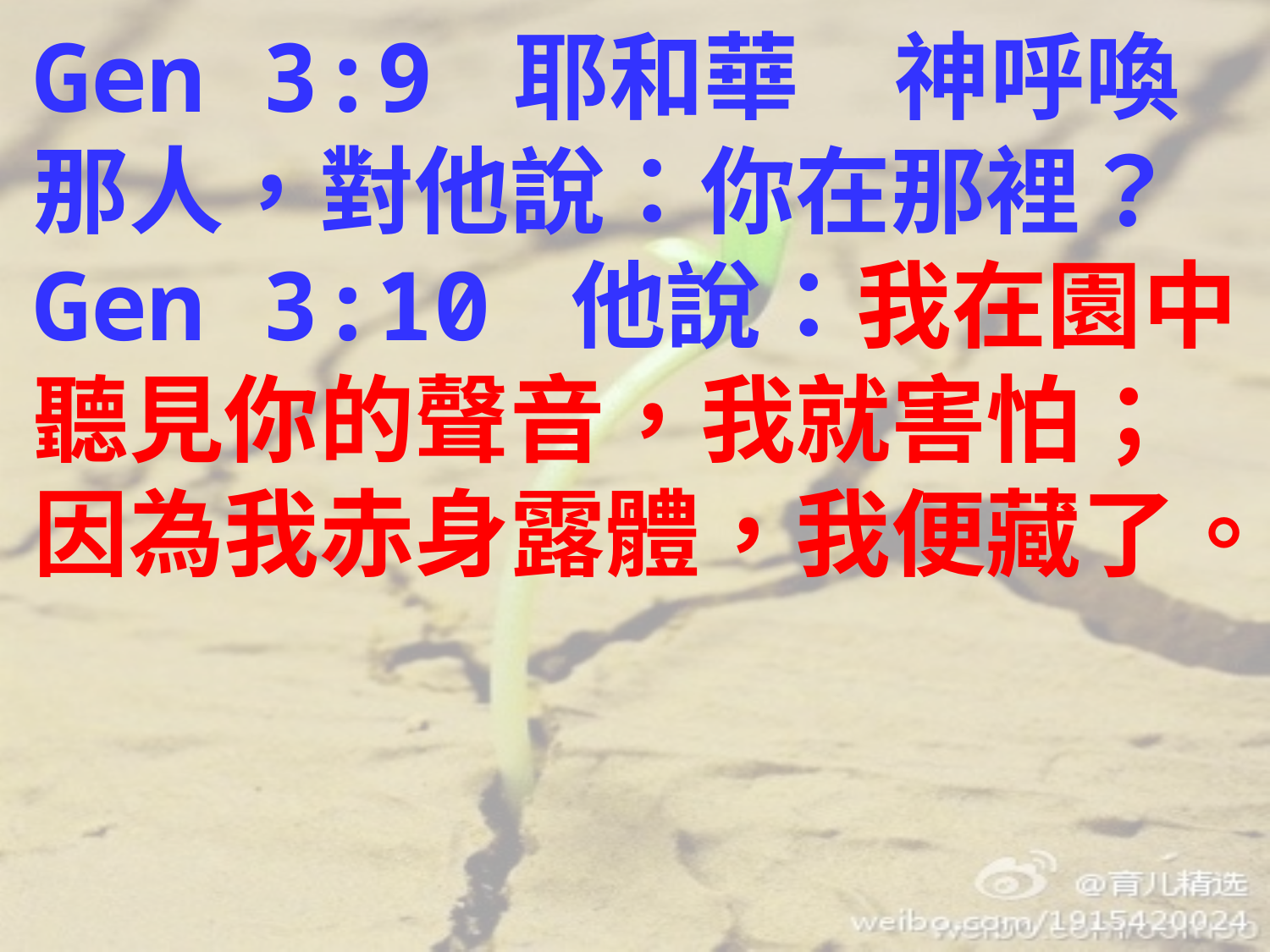

Gen 3:9 耶和華　神呼喚那人，對他說：你在那裡？Gen 3:10 他說：我在園中聽見你的聲音，我就害怕；因為我赤身露體，我便藏了。